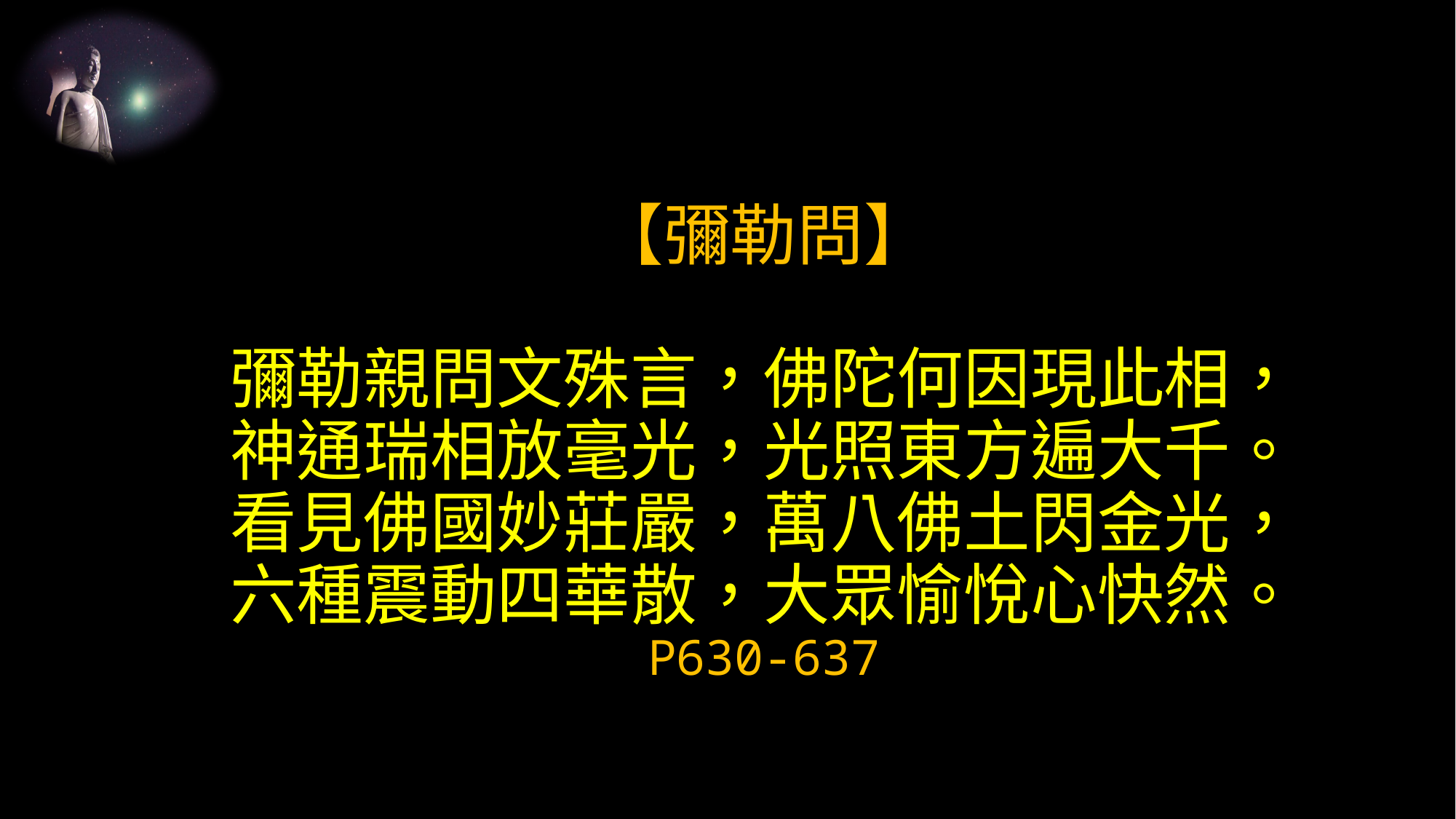

# 【彌勒問】 彌勒親問文殊言，佛陀何因現此相， 神通瑞相放毫光，光照東方遍大千。 看見佛國妙莊嚴，萬八佛土閃金光， 六種震動四華散，大眾愉悅心快然。 P630-637